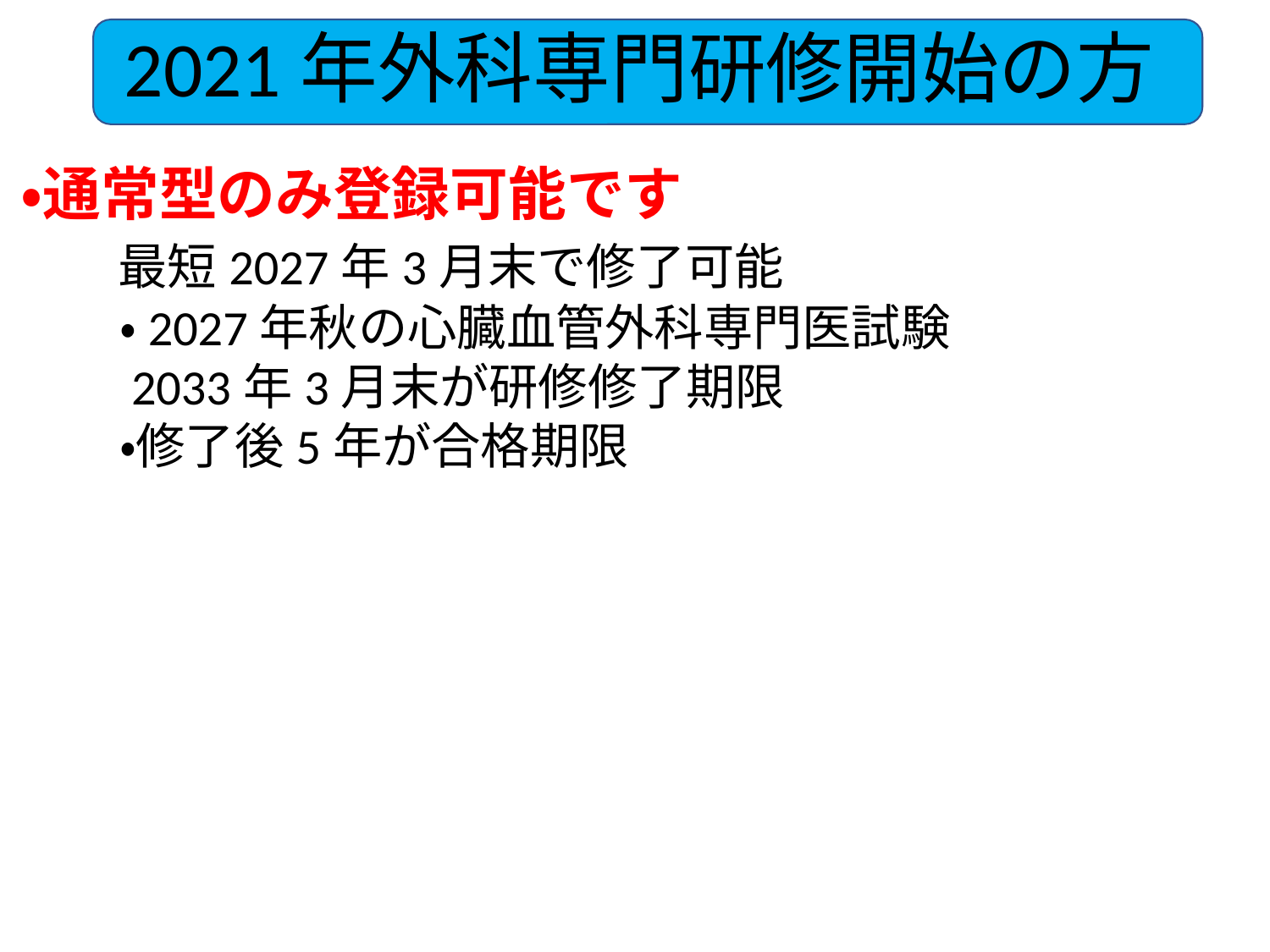

# 2021年外科専門研修開始の方

・通常型のみ登録可能です
　   最短2027年3月末で修了可能
　　・2027年秋の心臓血管外科専門医試験
　　2033年3月末が研修修了期限
　　・修了後5年が合格期限